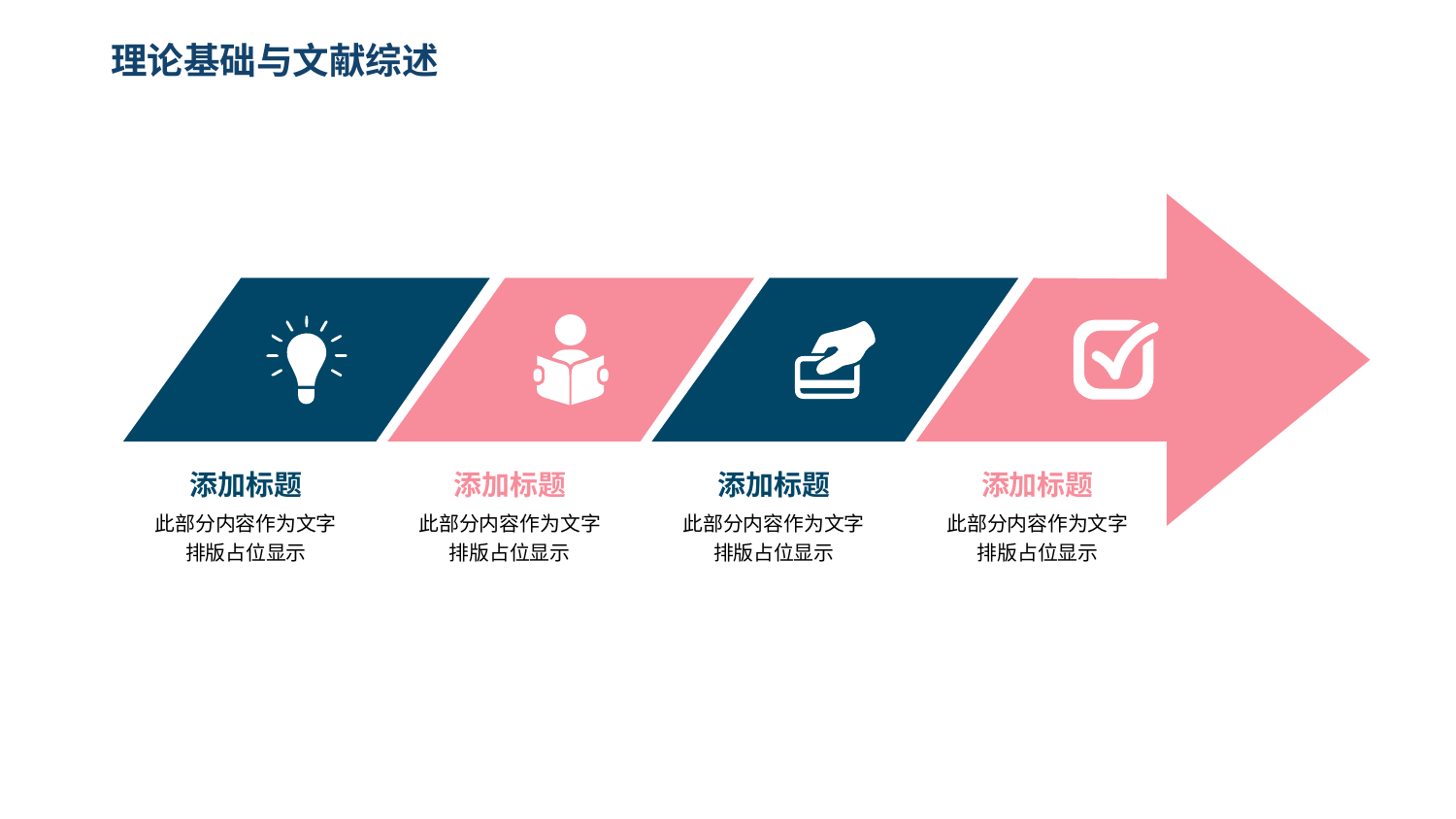

理论基础与文献综述

添加标题
此部分内容作为文字
排版占位显示
添加标题
此部分内容作为文字
排版占位显示
添加标题
此部分内容作为文字
排版占位显示
添加标题
此部分内容作为文字
排版占位显示